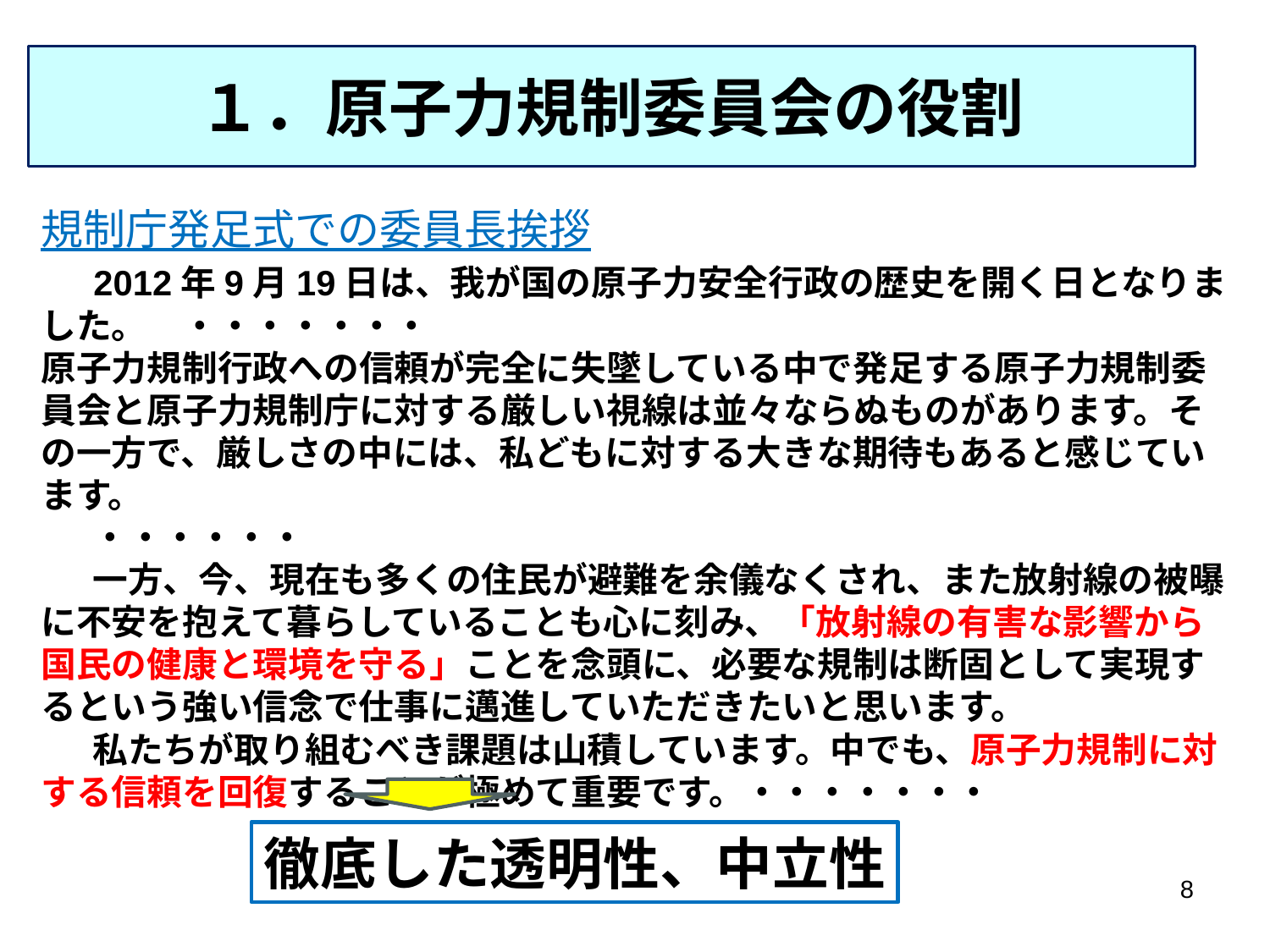

# １．原子力規制委員会の役割
規制庁発足式での委員長挨拶
　2012年9月19日は、我が国の原子力安全行政の歴史を開く日となりました。　・・・・・・・
原子力規制行政への信頼が完全に失墜している中で発足する原子力規制委員会と原子力規制庁に対する厳しい視線は並々ならぬものがあります。その一方で、厳しさの中には、私どもに対する大きな期待もあると感じています。
 　・・・・・・
 　一方、今、現在も多くの住民が避難を余儀なくされ、また放射線の被曝に不安を抱えて暮らしていることも心に刻み、「放射線の有害な影響から国民の健康と環境を守る」ことを念頭に、必要な規制は断固として実現するという強い信念で仕事に邁進していただきたいと思います。
 　私たちが取り組むべき課題は山積しています。中でも、原子力規制に対する信頼を回復することが極めて重要です。・・・・・・・

徹底した透明性、中立性
8